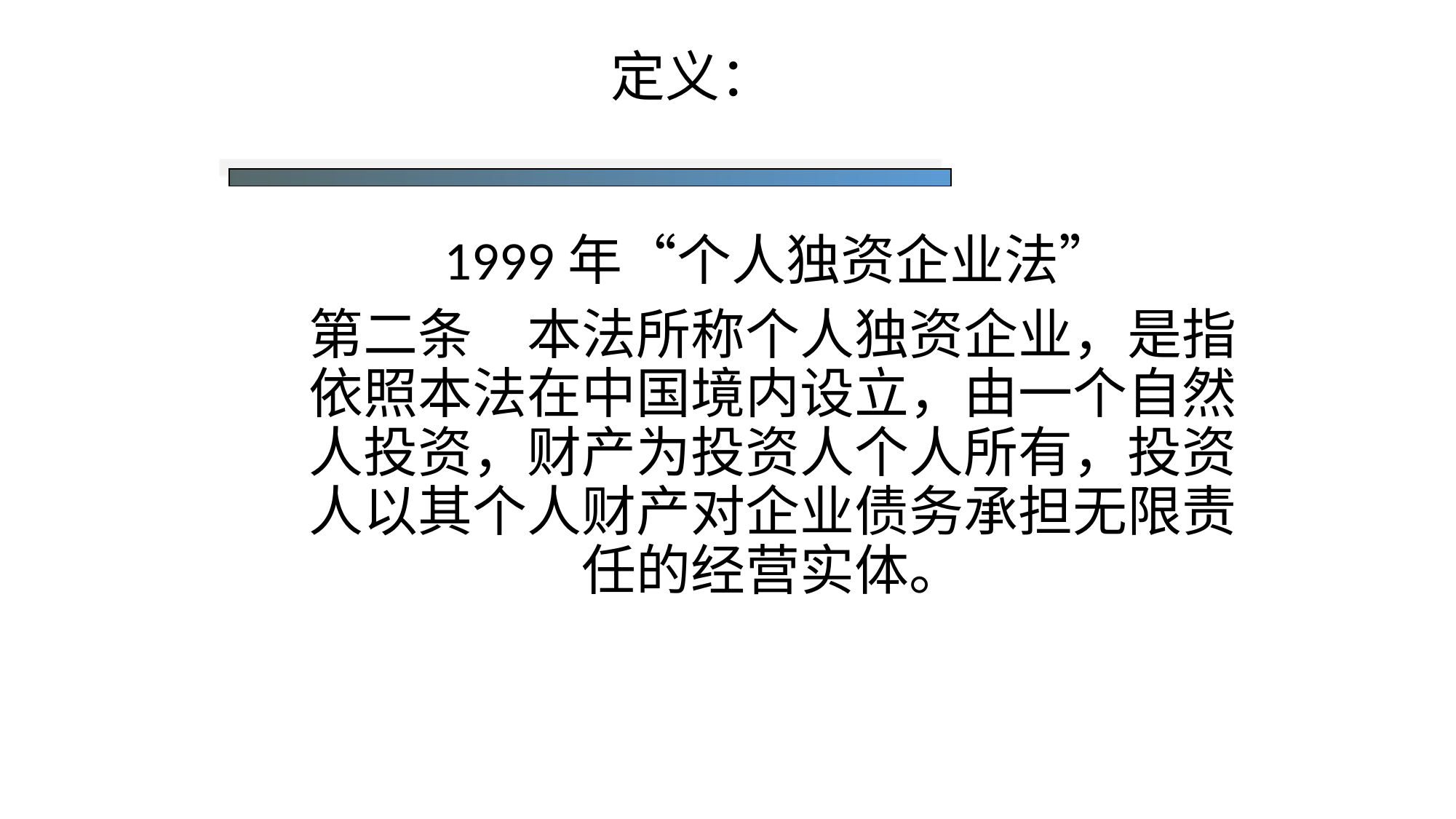

# 定义：

 1999年“个人独资企业法”
第二条　本法所称个人独资企业，是指依照本法在中国境内设立，由一个自然人投资，财产为投资人个人所有，投资人以其个人财产对企业债务承担无限责任的经营实体。
4